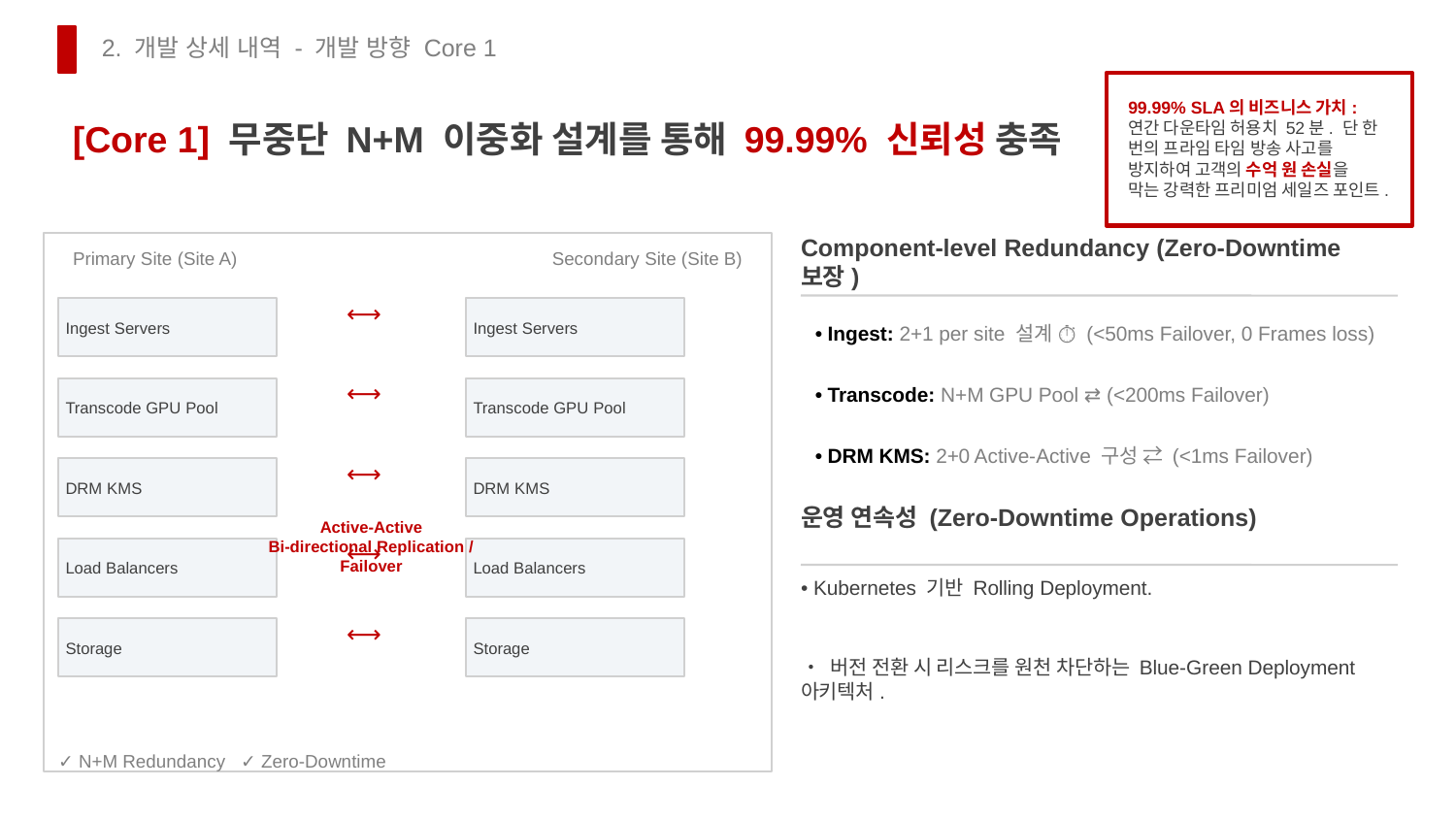

2. 개발 상세 내역 - 개발 방향 Core 1

[Core 1] 무중단 N+M 이중화 설계를 통해 99.99% 신뢰성 충족

99.99% SLA의 비즈니스 가치: 연간 다운타임 허용치 52분. 단 한 번의 프라임 타임 방송 사고를 방지하여 고객의 수억 원 손실을 막는 강력한 프리미엄 세일즈 포인트.

Component-level Redundancy (Zero-Downtime 보장)
Primary Site (Site A)
Secondary Site (Site B)

Ingest Servers
⟷

Ingest Servers
• Ingest: 2+1 per site 설계 ⏱ (<50ms Failover, 0 Frames loss)
• Transcode: N+M GPU Pool ⇄ (<200ms Failover)

Transcode GPU Pool
⟷

Transcode GPU Pool
• DRM KMS: 2+0 Active-Active 구성 ⇄ (<1ms Failover)

DRM KMS
⟷

DRM KMS
운영 연속성 (Zero-Downtime Operations)
Active-Active
Bi-directional Replication / Failover

Load Balancers
⟷

Load Balancers

• Kubernetes 기반 Rolling Deployment.

Storage
⟷

Storage
• 버전 전환 시 리스크를 원천 차단하는 Blue-Green Deployment 아키텍처.
✓ N+M Redundancy   ✓ Zero-Downtime